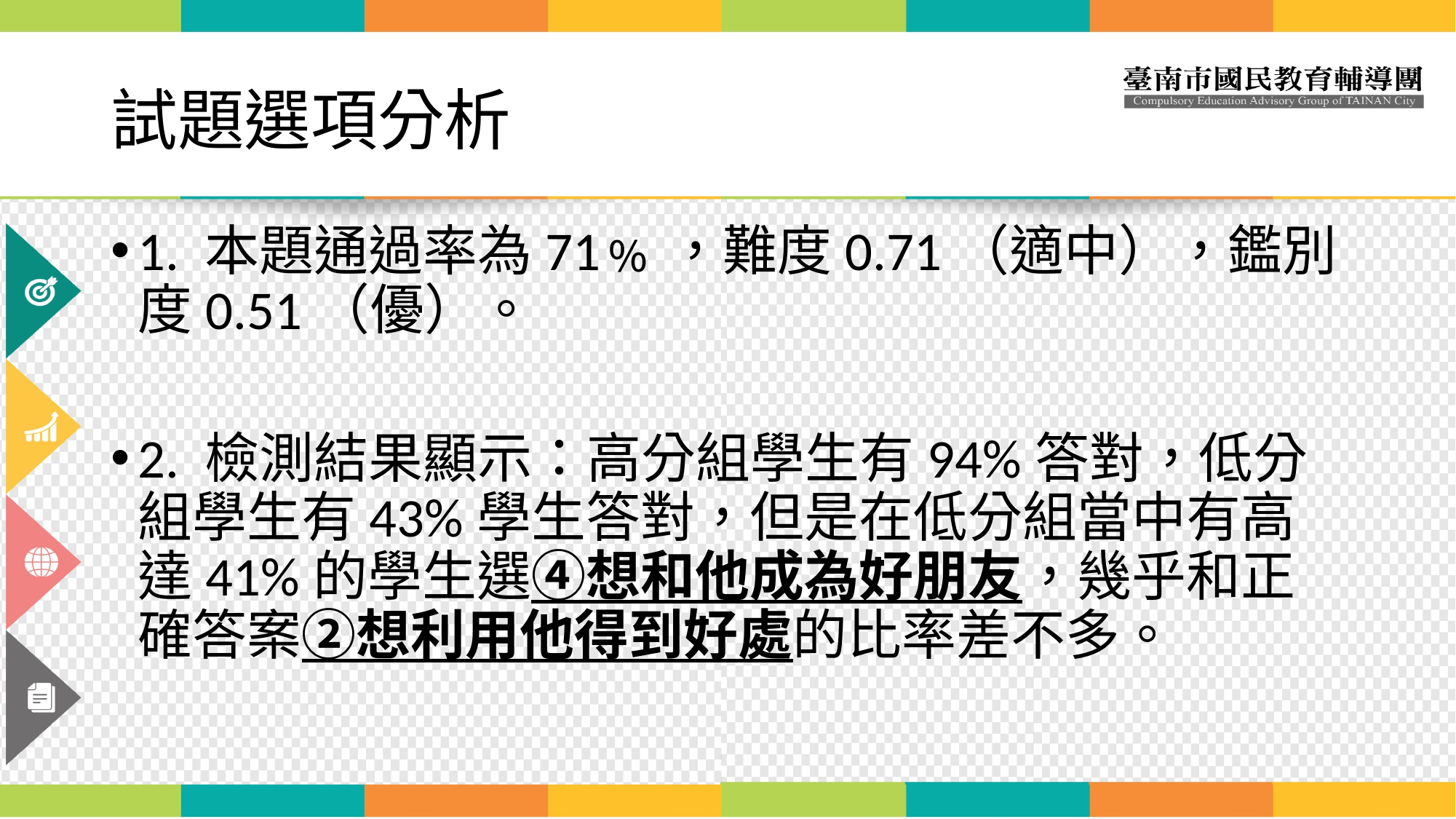

試題選項分析
1. 本題通過率為71﹪，難度0.71（適中），鑑別度0.51（優）。

2. 檢測結果顯示：高分組學生有94%答對，低分組學生有43%學生答對，但是在低分組當中有高達41%的學生選④想和他成為好朋友，幾乎和正確答案②想利用他得到好處的比率差不多。